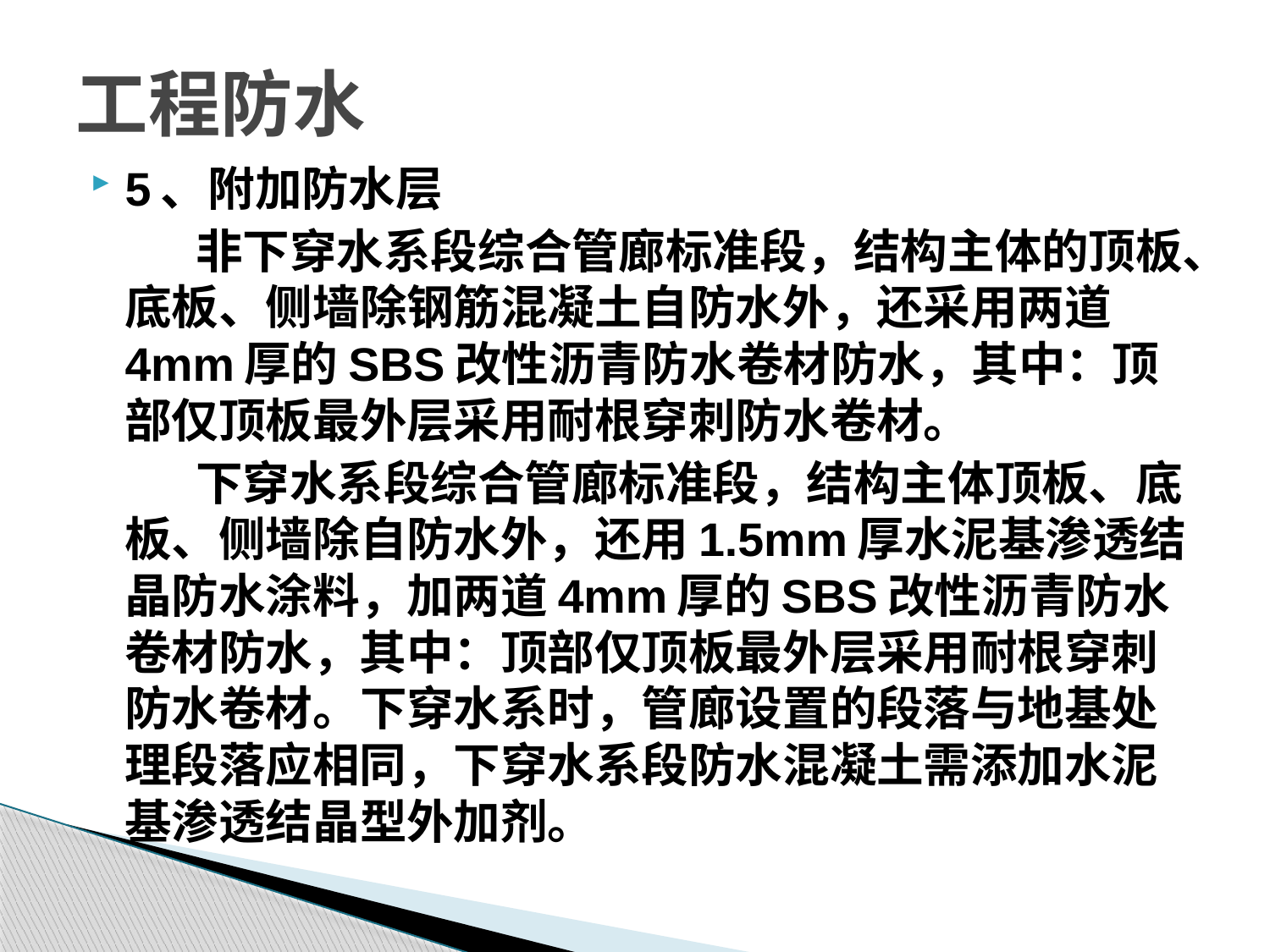

# 工程防水
5、附加防水层
         非下穿水系段综合管廊标准段，结构主体的顶板、底板、侧墙除钢筋混凝土自防水外，还采用两道4mm厚的SBS改性沥青防水卷材防水，其中：顶部仅顶板最外层采用耐根穿刺防水卷材。
         下穿水系段综合管廊标准段，结构主体顶板、底板、侧墙除自防水外，还用1.5mm厚水泥基渗透结晶防水涂料，加两道4mm厚的SBS改性沥青防水卷材防水，其中：顶部仅顶板最外层采用耐根穿刺防水卷材。下穿水系时，管廊设置的段落与地基处理段落应相同，下穿水系段防水混凝土需添加水泥基渗透结晶型外加剂。